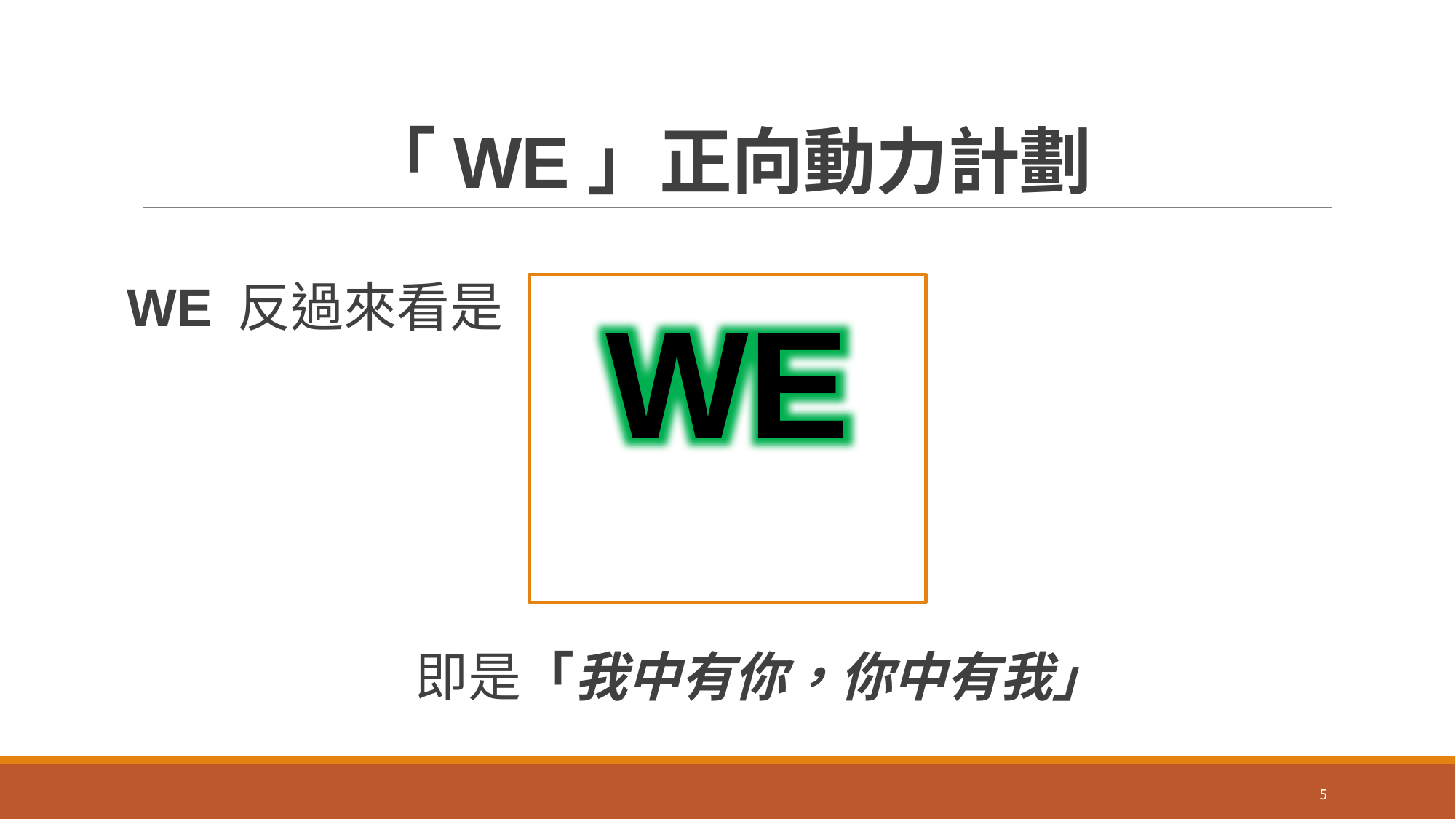

# 「WE」正向動力計劃
WE 反過來看是

即是「我中有你，你中有我」

WE
5